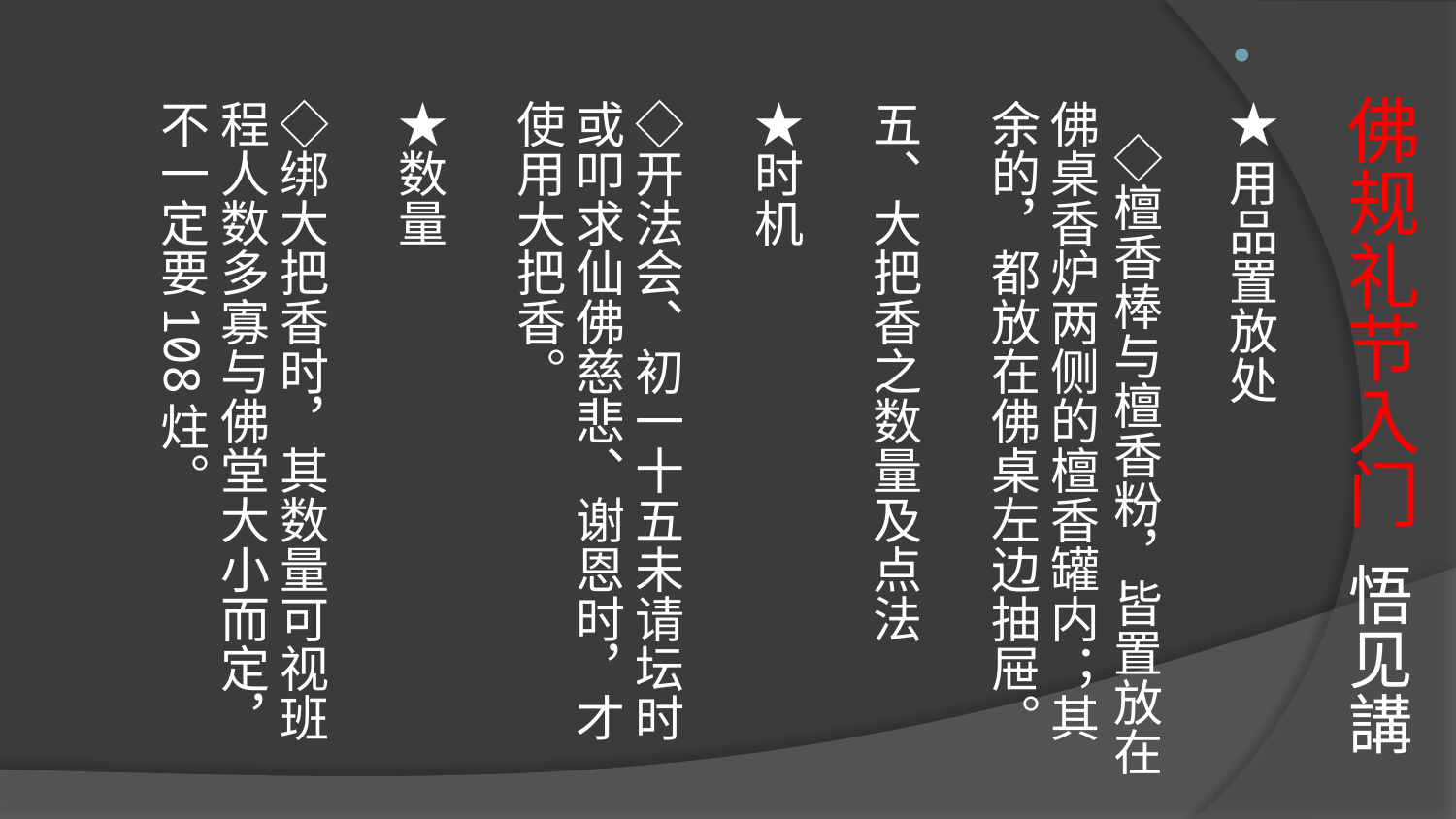

# 佛规礼节入门  悟见講
★用品置放处
   ◇檀香棒与檀香粉，皆置放在佛桌香炉两侧的檀香罐内；其余的，都放在佛桌左边抽屉。
五、大把香之数量及点法
★时机
◇开法会、初一十五未请坛时或叩求仙佛慈悲、谢恩时，才使用大把香。
★数量
◇绑大把香时，其数量可视班程人数多寡与佛堂大小而定，不一定要108炷。